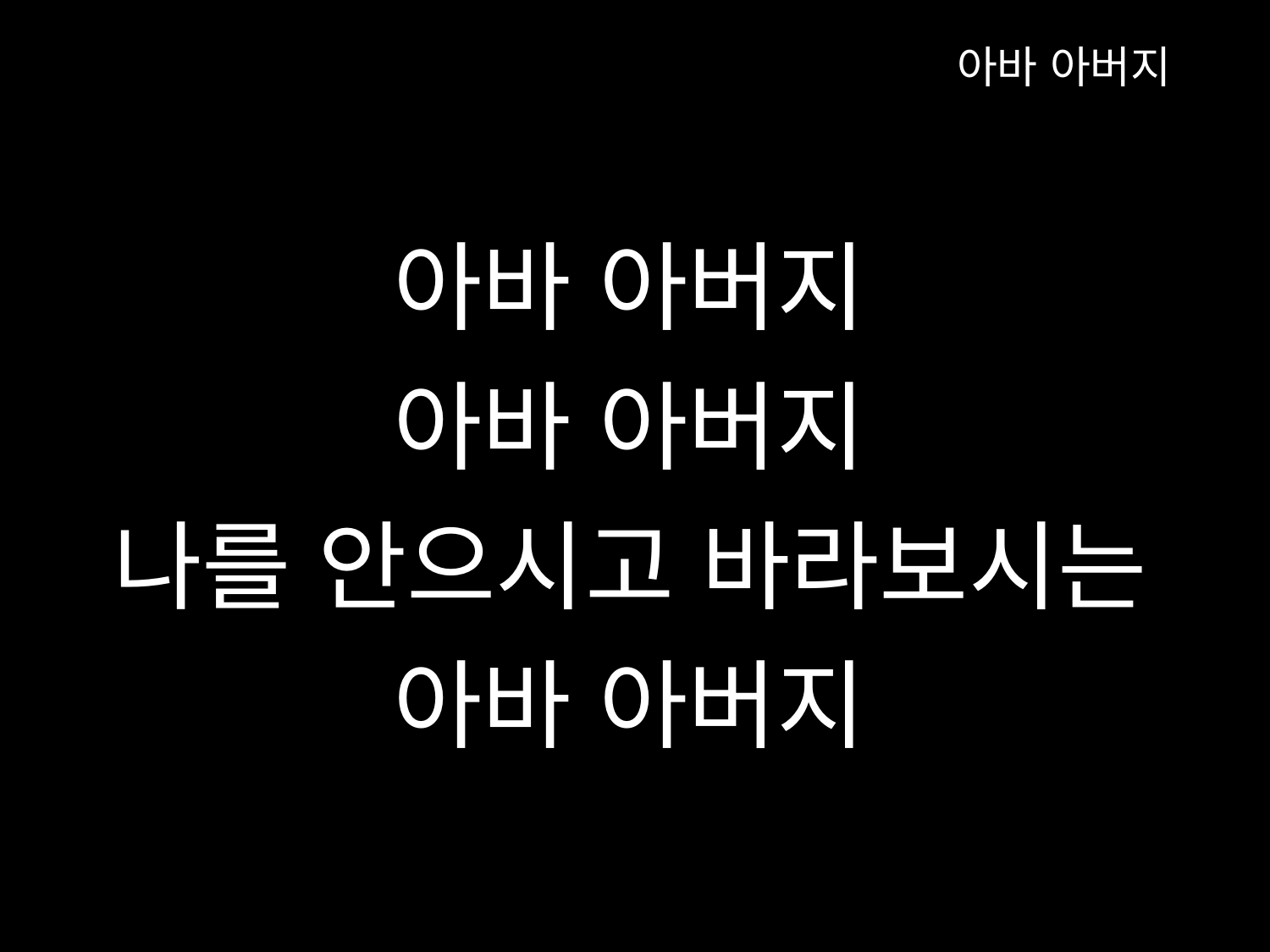

아바 아버지
아바 아버지
아바 아버지
나를 안으시고 바라보시는
아바 아버지